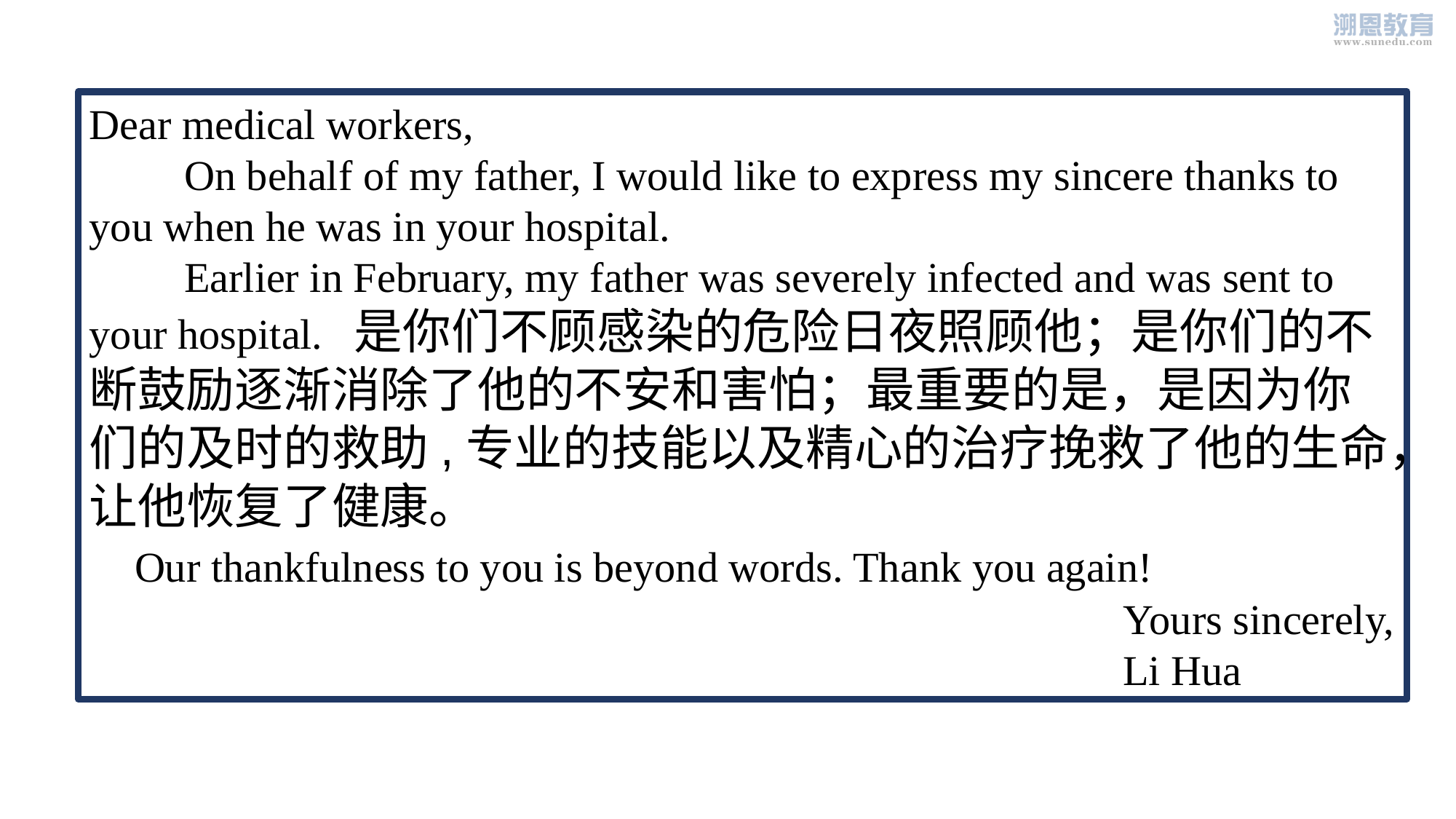

Dear medical workers,         On behalf of my father, I would like to express my sincere thanks to you when he was in your hospital.         Earlier in February, my father was severely infected and was sent to your hospital.  是你们不顾感染的危险日夜照顾他；是你们的不断鼓励逐渐消除了他的不安和害怕；最重要的是，是因为你们的及时的救助,专业的技能以及精心的治疗挽救了他的生命，让他恢复了健康。
     Our thankfulness to you is beyond words. Thank you again!
                                                                                                  Yours sincerely,                                                                                                  Li Hua